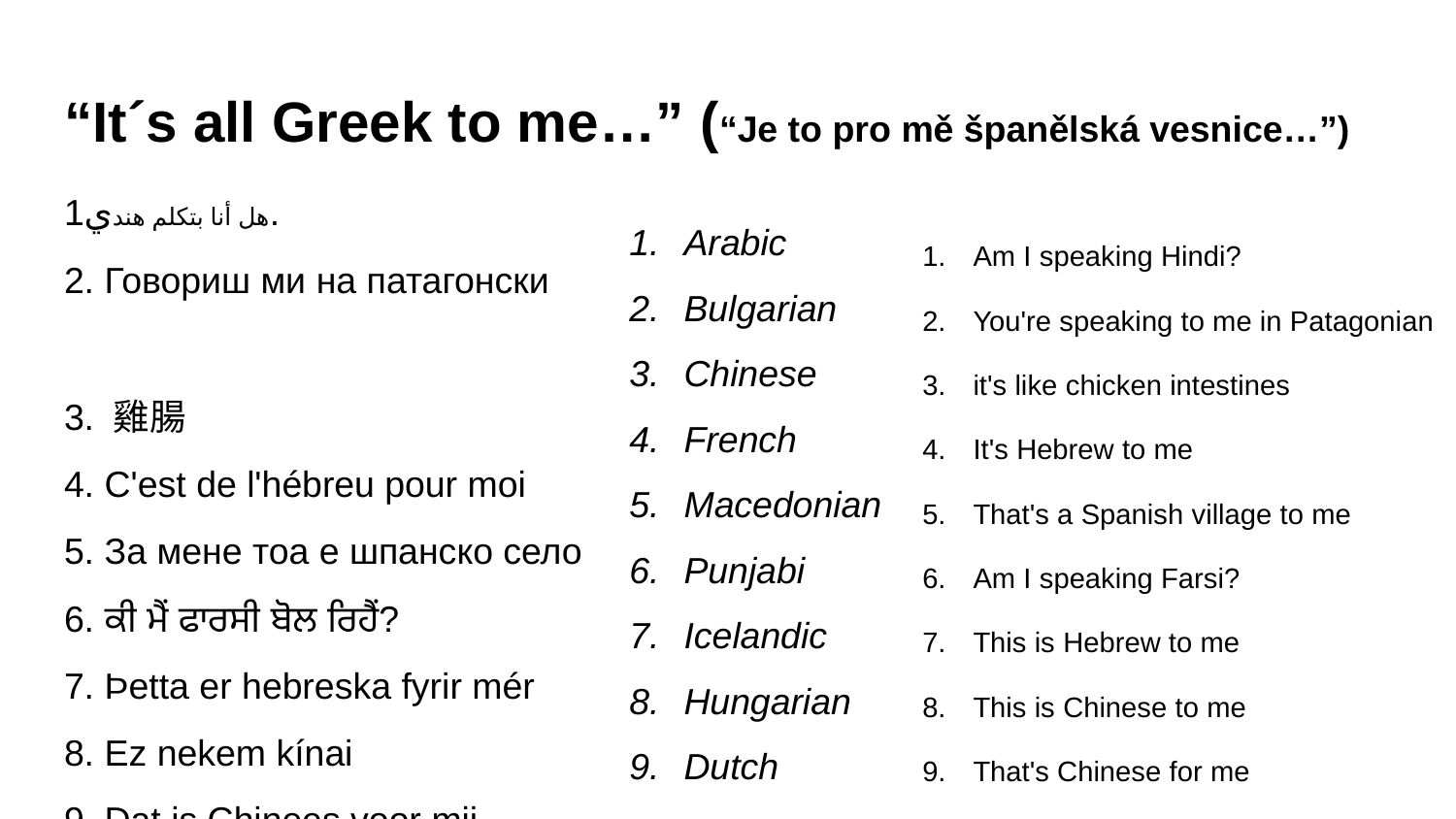

# “It´s all Greek to me…” (“Je to pro mě španělská vesnice…”)
Arabic
Bulgarian
Chinese
French
Macedonian
Punjabi
Icelandic
Hungarian
Dutch
هل أنا بتكلم هندي1.
2. Говориш ми на патагонски
3. 雞腸
4. C'est de l'hébreu pour moi
5. За мене тоа е шпанско село
6. ਕੀ ਮੈਂ ਫਾਰਸੀ ਬੋਲ ਰਿਹੈਂ?
7. Þetta er hebreska fyrir mér
8. Ez nekem kínai
9. Dat is Chinees voor mij

Am I speaking Hindi?
You're speaking to me in Patagonian
it's like chicken intestines
It's Hebrew to me
That's a Spanish village to me
Am I speaking Farsi?
This is Hebrew to me
This is Chinese to me
That's Chinese for me